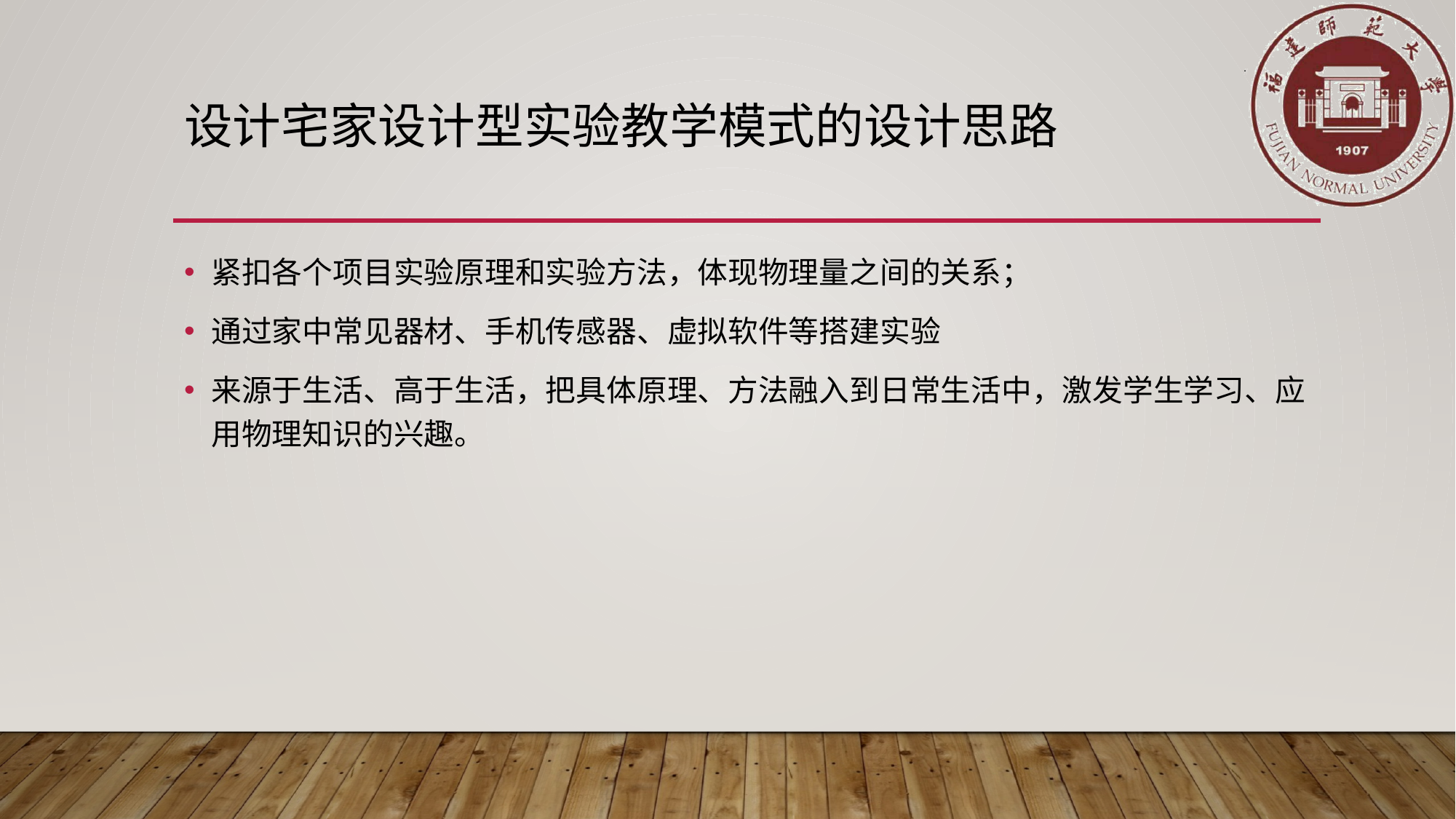

# 设计宅家设计型实验教学模式的设计思路
紧扣各个项目实验原理和实验方法，体现物理量之间的关系；
通过家中常见器材、手机传感器、虚拟软件等搭建实验
来源于生活、高于生活，把具体原理、方法融入到日常生活中，激发学生学习、应用物理知识的兴趣。